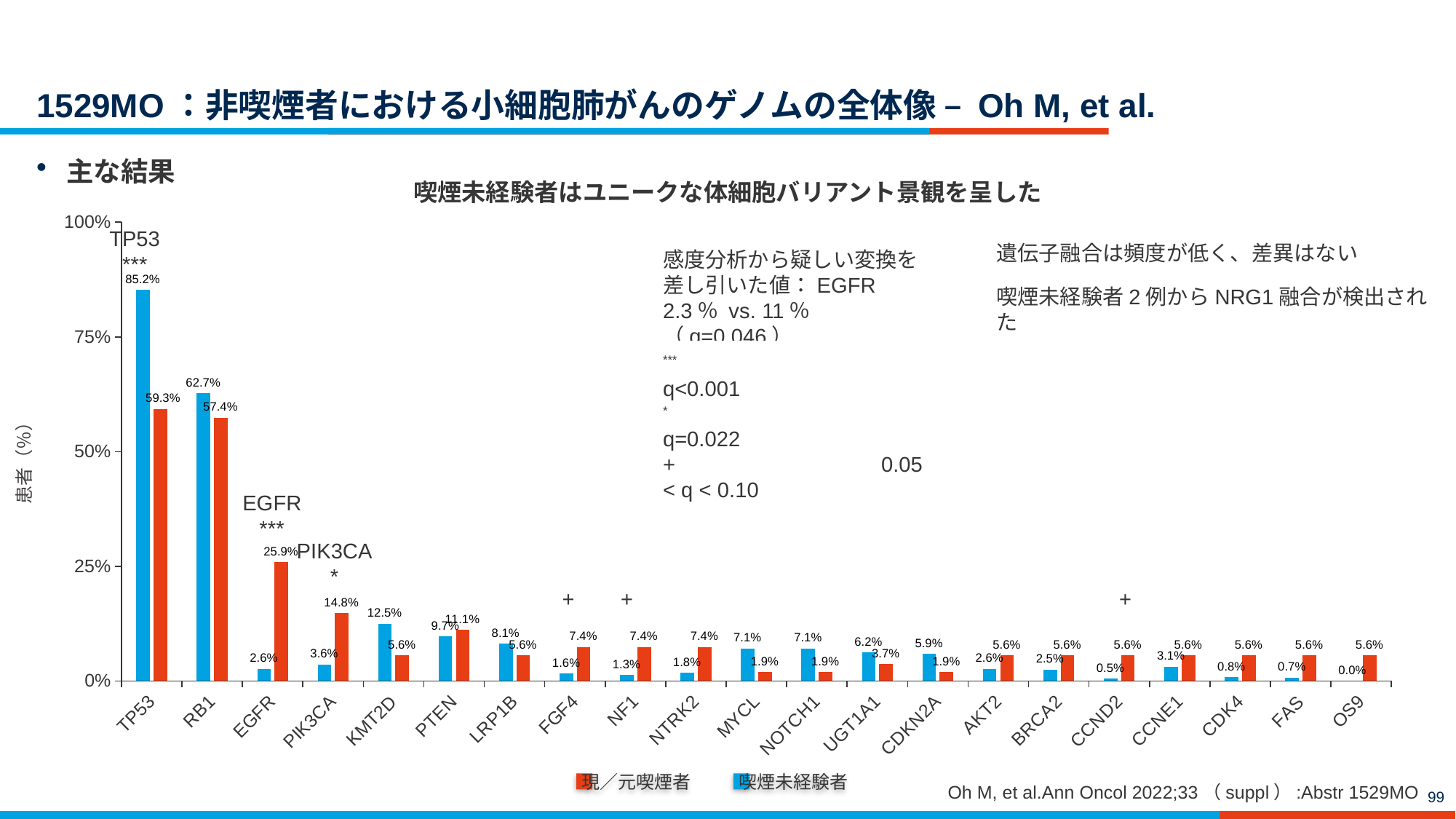

# 1529MO：非喫煙者における小細胞肺がんのゲノムの全体像 – Oh M, et al.
主な結果
喫煙未経験者はユニークな体細胞バリアント景観を呈した

### Chart

| Category | 現／元喫煙者 | 喫煙未経験者 |
|---|---|---|
| TP53 | 0.852 | 0.593 |
| RB1 | 0.627 | 0.574 |
| EGFR | 0.026 | 0.259 |
| PIK3CA | 0.036 | 0.148 |
| KMT2D | 0.125 | 0.056 |
| PTEN | 0.097 | 0.111 |
| LRP1B | 0.081 | 0.056 |
| FGF4 | 0.016 | 0.074 |
| NF1 | 0.013 | 0.074 |
| NTRK2 | 0.018 | 0.074 |
| MYCL | 0.071 | 0.019 |
| NOTCH1 | 0.071 | 0.019 |
| UGT1A1 | 0.062 | 0.037 |
| CDKN2A | 0.059 | 0.019 |
| AKT2 | 0.026 | 0.056 |
| BRCA2 | 0.025 | 0.056 |
| CCND2 | 0.005 | 0.056 |
| CCNE1 | 0.031 | 0.056 |
| CDK4 | 0.008 | 0.056 |
| FAS | 0.007 | 0.056 |
| OS9 | 0.0 | 0.056 |
TP53
***
感度分析から疑しい変換を差し引いた値：EGFR 2.3％ vs. 11％
（q=0.046）
遺伝子融合は頻度が低く、差異はない
喫煙未経験者2例からNRG1融合が検出された
***		q<0.001
*		q=0.022
+		0.05 < q < 0.10
患者（％）
EGFR
***
PIK3CA
*
+
+
+
現／元喫煙者
喫煙未経験者
Oh M, et al.Ann Oncol 2022;33（suppl）:Abstr 1529MO